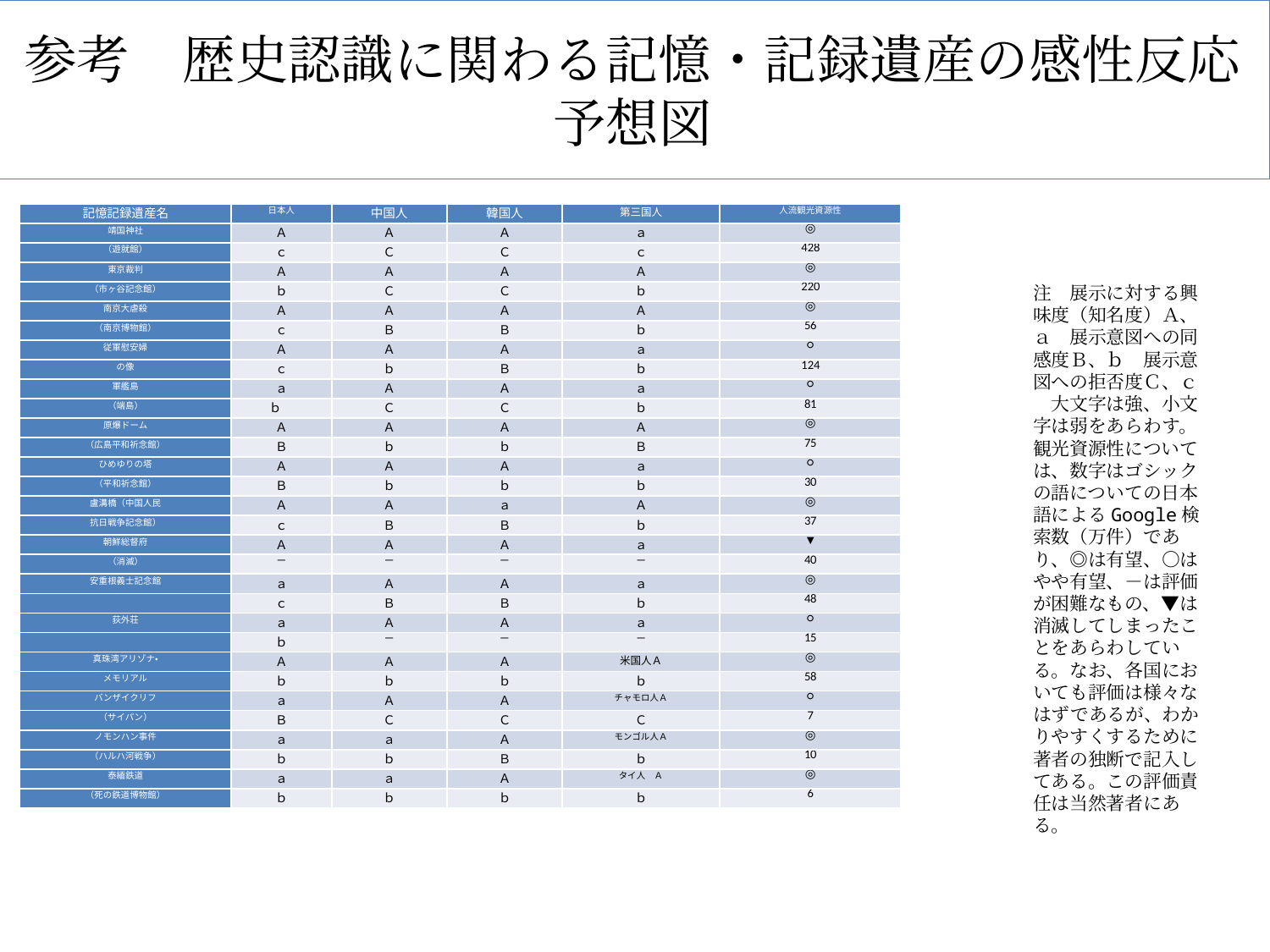

# 参考　歴史認識に関わる記憶・記録遺産の感性反応予想図
| 記憶記録遺産名 | 日本人 | 中国人 | 韓国人 | 第三国人 | 人流観光資源性 |
| --- | --- | --- | --- | --- | --- |
| 靖国神社 | Ａ | Ａ | Ａ | ａ | ◎ |
| （遊就館） | ｃ | Ｃ | Ｃ | ｃ | 428 |
| 東京裁判 | Ａ | Ａ | Ａ | Ａ | ◎ |
| （市ヶ谷記念館） | ｂ | Ｃ | Ｃ | ｂ | 220 |
| 南京大虐殺 | Ａ | Ａ | Ａ | Ａ | ◎ |
| （南京博物館） | ｃ | Ｂ | Ｂ | ｂ | 56 |
| 従軍慰安婦 | Ａ | Ａ | Ａ | ａ | ○ |
| の像 | ｃ | ｂ | Ｂ | ｂ | 124 |
| 軍艦島 | ａ | Ａ | Ａ | ａ | ○ |
| （端島） | ｂ | Ｃ | Ｃ | ｂ | 81 |
| 原爆ドーム | Ａ | Ａ | Ａ | Ａ | ◎ |
| （広島平和祈念館） | Ｂ | ｂ | ｂ | Ｂ | 75 |
| ひめゆりの塔 | Ａ | Ａ | Ａ | ａ | ○ |
| （平和祈念館） | Ｂ | ｂ | ｂ | ｂ | 30 |
| 盧溝橋（中国人民 | Ａ | Ａ | ａ | Ａ | ◎ |
| 抗日戦争記念館） | ｃ | Ｂ | Ｂ | ｂ | 37 |
| 朝鮮総督府 | Ａ | Ａ | Ａ | ａ | ▼ |
| （消滅） | ― | ― | ― | ― | 40 |
| 安重根義士記念館 | ａ | Ａ | Ａ | ａ | ◎ |
|  | ｃ | Ｂ | Ｂ | ｂ | 48 |
| 荻外荘 | ａ | Ａ | Ａ | ａ | ○ |
|  | ｂ | ― | ― | ― | 15 |
| 真珠湾アリゾナ・ | Ａ | Ａ | Ａ | 米国人Ａ | ◎ |
| メモリアル | ｂ | ｂ | ｂ | ｂ | 58 |
| バンザイクリフ | ａ | Ａ | Ａ | チャモロ人Ａ | ○ |
| （サイパン） | Ｂ | Ｃ | Ｃ | Ｃ | 7 |
| ノモンハン事件 | ａ | ａ | Ａ | モンゴル人Ａ | ◎ |
| （ハルハ河戦争） | ｂ | ｂ | Ｂ | ｂ | 10 |
| 泰緬鉄道 | ａ | ａ | Ａ | タイ人　Ａ | ◎ |
| （死の鉄道博物館） | ｂ | ｂ | ｂ | ｂ | 6 |
注　展示に対する興味度（知名度）Ａ、ａ　展示意図への同感度Ｂ、ｂ　展示意図への拒否度Ｃ、ｃ　大文字は強、小文字は弱をあらわす。観光資源性については、数字はゴシックの語についての日本語によるGoogle検索数（万件）であり、◎は有望、○はやや有望、－は評価が困難なもの、▼は消滅してしまったことをあらわしている。なお、各国においても評価は様々なはずであるが、わかりやすくするために著者の独断で記入してある。この評価責任は当然著者にある。